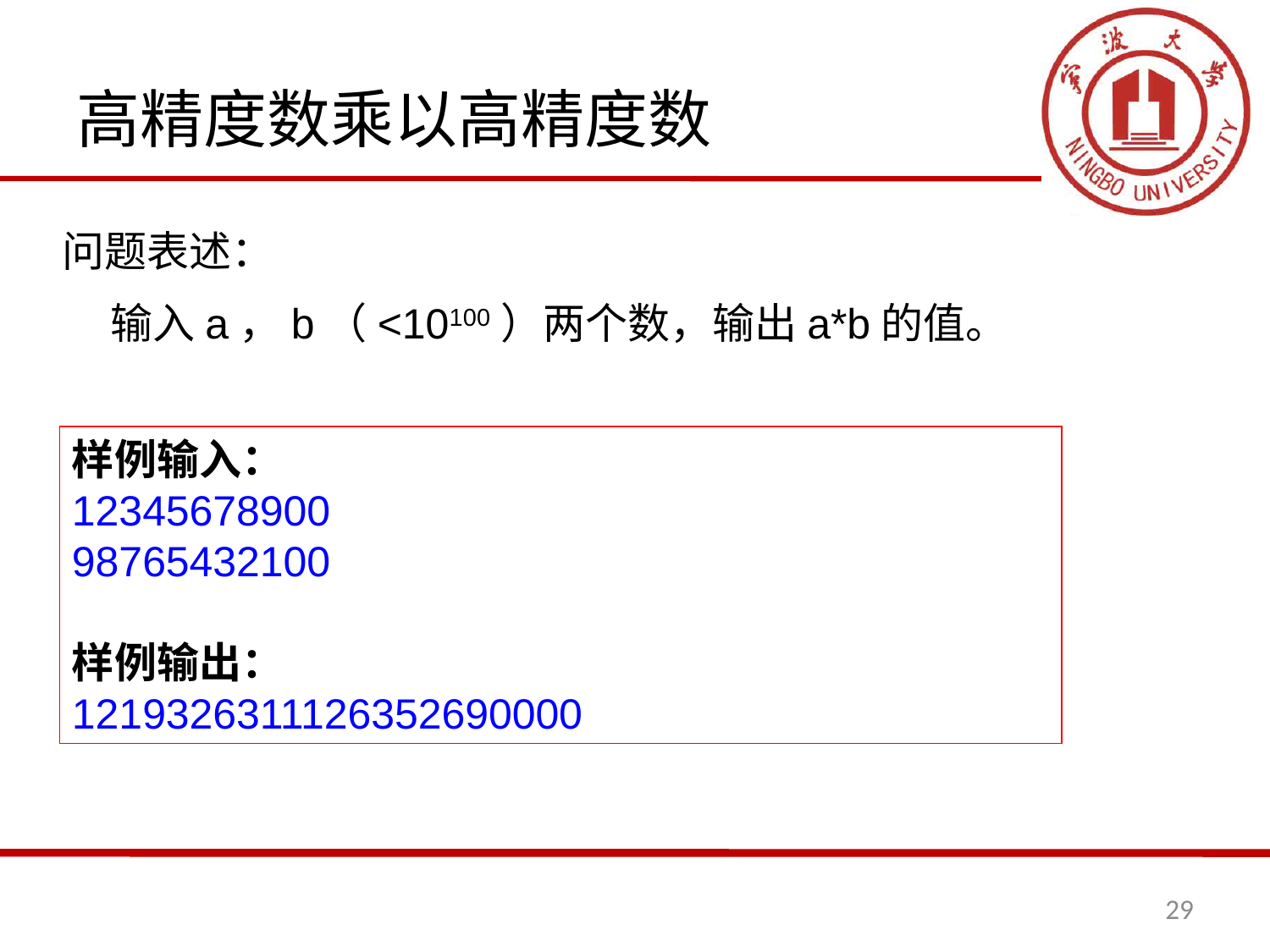

# 高精度数乘以高精度数
问题表述：
    输入a，b（<10100）两个数，输出a*b的值。
样例输入：
12345678900
98765432100

样例输出：
1219326311126352690000
29